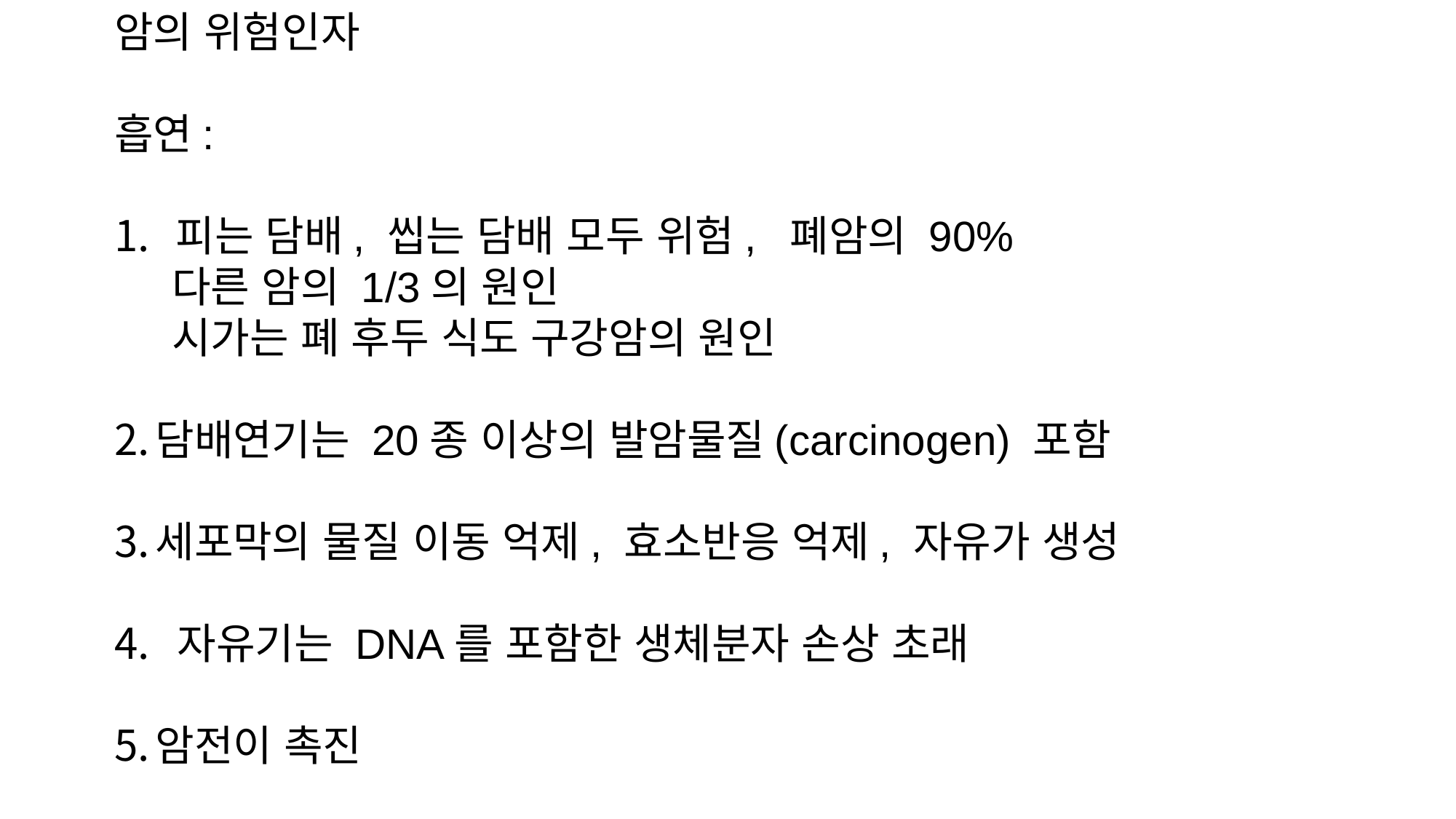

암의 위험인자

흡연:

피는 담배, 씹는 담배 모두 위험,  폐암의 90%
    다른 암의 1/3의 원인
    시가는 폐 후두 식도 구강암의 원인

담배연기는 20종 이상의 발암물질(carcinogen) 포함

세포막의 물질 이동 억제, 효소반응 억제, 자유가 생성

 자유기는 DNA를 포함한 생체분자 손상 초래

암전이 촉진